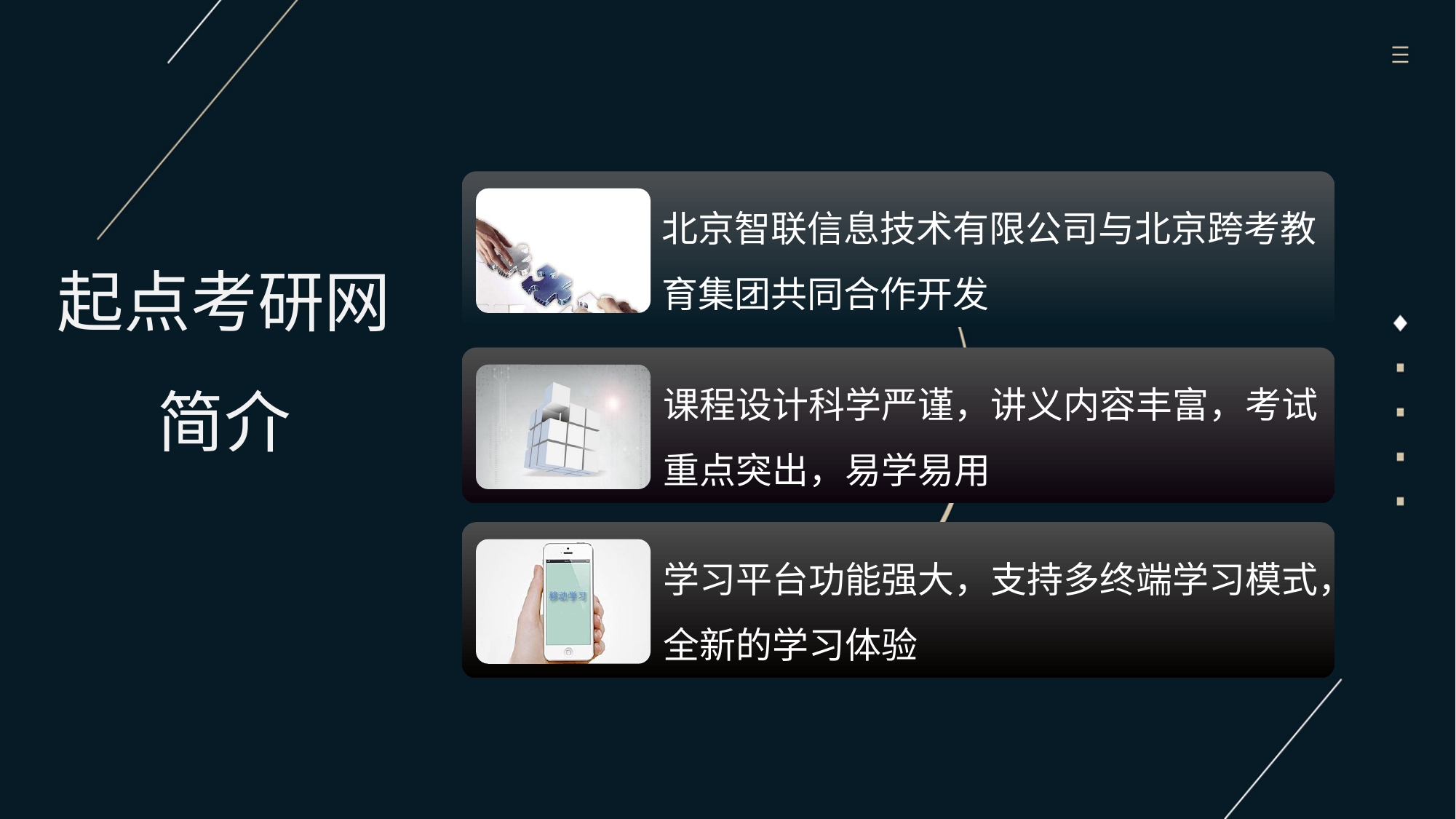

起点考研网简介
北京智联信息技术有限公司与北京跨考教育集团共同合作开发

课程设计科学严谨，讲义内容丰富，考试重点突出，易学易用

学习平台功能强大，支持多终端学习模式，全新的学习体验